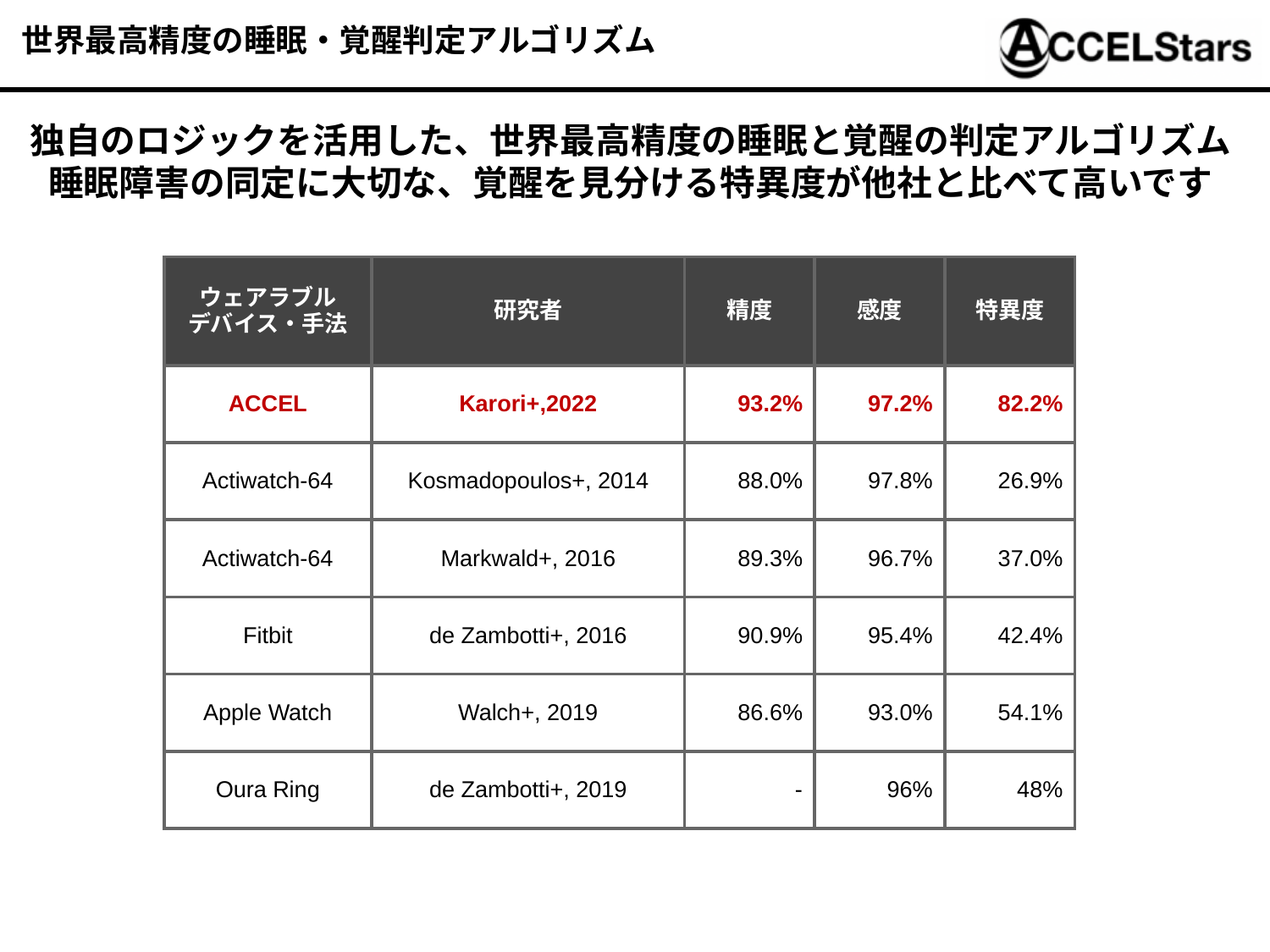

世界最高精度の睡眠・覚醒判定アルゴリズム
独自のロジックを活用した、世界最高精度の睡眠と覚醒の判定アルゴリズム
睡眠障害の同定に大切な、覚醒を見分ける特異度が他社と比べて高いです
| ウェアラブル デバイス・手法 | 研究者 | 精度 | 感度 | 特異度 |
| --- | --- | --- | --- | --- |
| ACCEL | Karori+,2022 | 93.2% | 97.2% | 82.2% |
| Actiwatch-64 | Kosmadopoulos+, 2014 | 88.0% | 97.8% | 26.9% |
| Actiwatch-64 | Markwald+, 2016 | 89.3% | 96.7% | 37.0% |
| Fitbit | de Zambotti+, 2016 | 90.9% | 95.4% | 42.4% |
| Apple Watch | Walch+, 2019 | 86.6% | 93.0% | 54.1% |
| Oura Ring | de Zambotti+, 2019 | - | 96% | 48% |